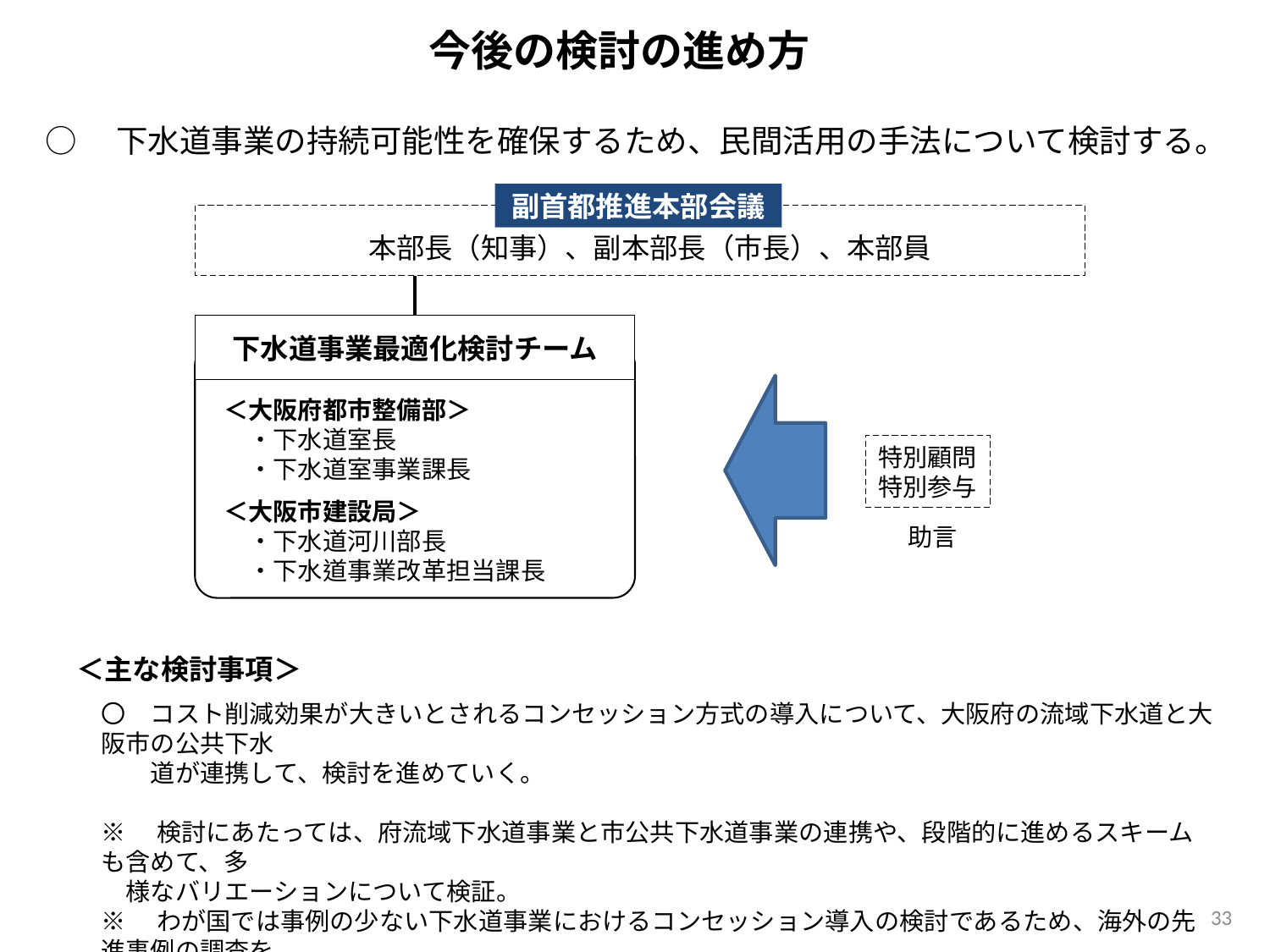

今後の検討の進め方
○　下水道事業の持続可能性を確保するため、民間活用の手法について検討する。
副首都推進本部会議

本部長（知事）、副本部長（市長）、本部員
下水道事業最適化検討チーム

＜大阪府都市整備部＞
　・下水道室長
　・下水道室事業課長

＜大阪市建設局＞
　・下水道河川部長
　・下水道事業改革担当課長

特別顧問
特別参与
助言
＜主な検討事項＞
〇　コスト削減効果が大きいとされるコンセッション方式の導入について、大阪府の流域下水道と大阪市の公共下水
　　道が連携して、検討を進めていく。

※　検討にあたっては、府流域下水道事業と市公共下水道事業の連携や、段階的に進めるスキームも含めて、多
　様なバリエーションについて検証。
※　わが国では事例の少ない下水道事業におけるコンセッション導入の検討であるため、海外の先進事例の調査を
　積極的に行い、当該分野における産業振興という視点も踏まえた検討を行う。
33